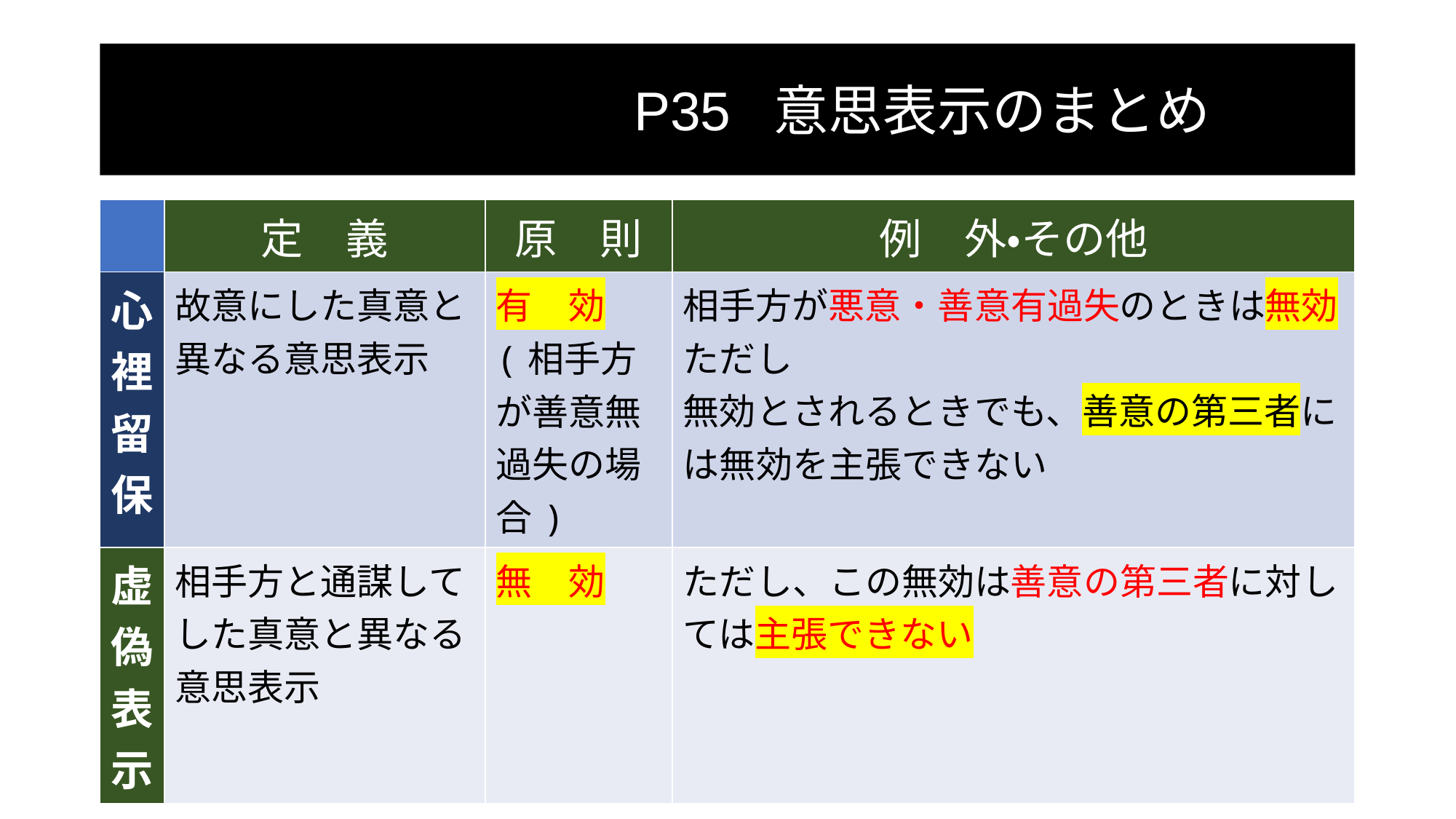

# P35  意思表示のまとめ
|  | 定　義 | 原　則 | 例　外・その他 |
| --- | --- | --- | --- |
| 心裡留保 | 故意にした真意と異なる意思表示 | 有　効 (相手方が善意無過失の場合) | 相手方が悪意・善意有過失のときは無効 ただし 無効とされるときでも、善意の第三者には無効を主張できない |
| 虚偽表示 | 相手方と通謀してした真意と異なる意思表示 | 無　効 | ただし、この無効は善意の第三者に対しては主張できない |